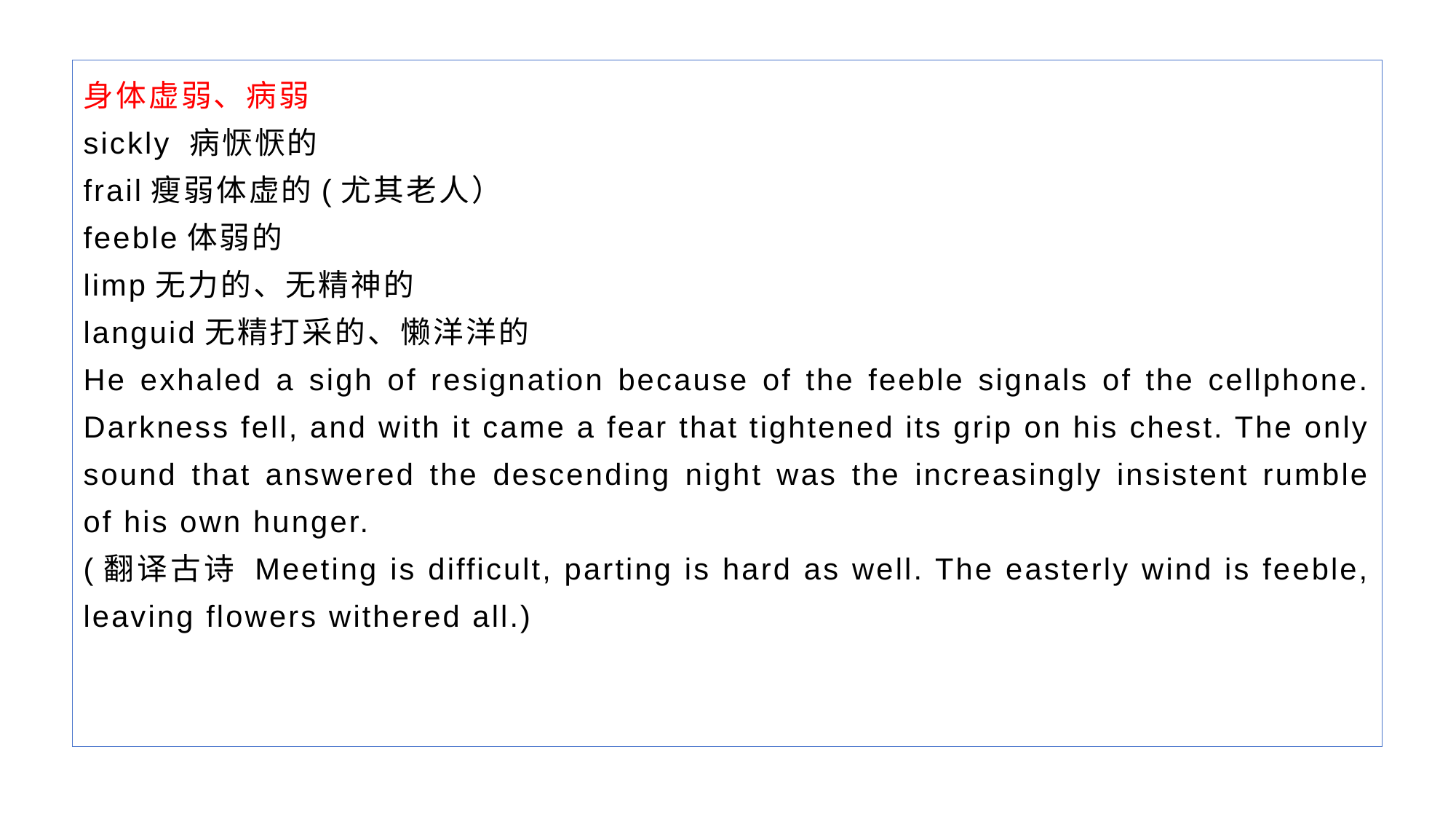

身体虚弱、病弱
sickly 病恹恹的
frail瘦弱体虚的(尤其老人）
feeble体弱的
limp无力的、无精神的
languid无精打采的、懒洋洋的
He exhaled a sigh of resignation because of the feeble signals of the cellphone. Darkness fell, and with it came a fear that tightened its grip on his chest. The only sound that answered the descending night was the increasingly insistent rumble of his own hunger.
(翻译古诗 Meeting is difficult, parting is hard as well. The easterly wind is feeble, leaving flowers withered all.)